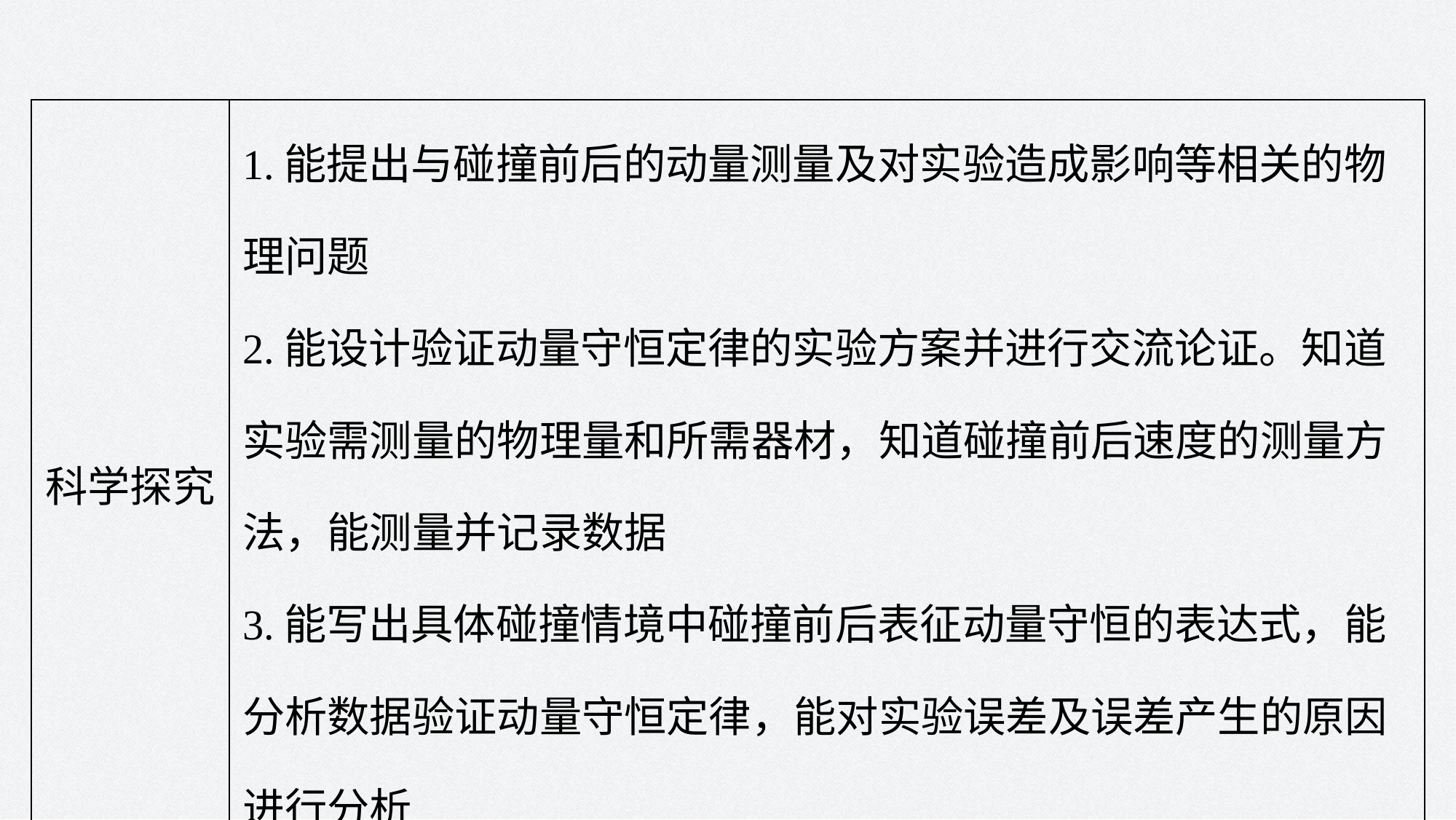

| 科学探究 | 1.能提出与碰撞前后的动量测量及对实验造成影响等相关的物理问题 2.能设计验证动量守恒定律的实验方案并进行交流论证。知道实验需测量的物理量和所需器材，知道碰撞前后速度的测量方法，能测量并记录数据 3.能写出具体碰撞情境中碰撞前后表征动量守恒的表达式，能分析数据验证动量守恒定律，能对实验误差及误差产生的原因进行分析 |
| --- | --- |